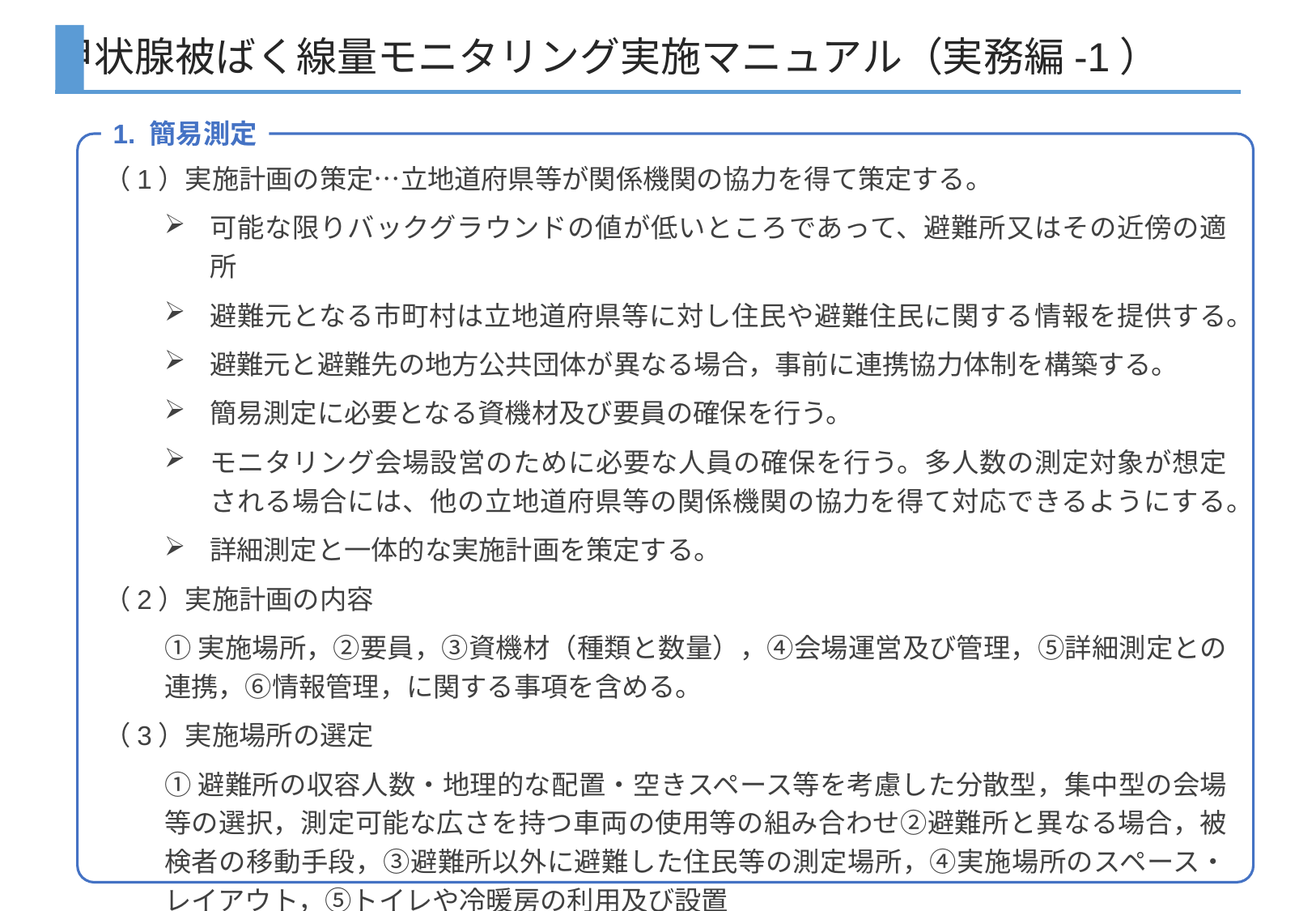

甲状腺被ばく線量モニタリング実施マニュアル（実務編-1）
1. 簡易測定

（1）実施計画の策定…立地道府県等が関係機関の協力を得て策定する。
可能な限りバックグラウンドの値が低いところであって、避難所又はその近傍の適所
避難元となる市町村は立地道府県等に対し住民や避難住民に関する情報を提供する。
避難元と避難先の地方公共団体が異なる場合，事前に連携協力体制を構築する。
簡易測定に必要となる資機材及び要員の確保を行う。
モニタリング会場設営のために必要な人員の確保を行う。多人数の測定対象が想定される場合には、他の立地道府県等の関係機関の協力を得て対応できるようにする。
詳細測定と一体的な実施計画を策定する。
（2）実施計画の内容
①実施場所，②要員，③資機材（種類と数量），④会場運営及び管理，⑤詳細測定との連携，⑥情報管理，に関する事項を含める。
（3）実施場所の選定
①避難所の収容人数・地理的な配置・空きスペース等を考慮した分散型，集中型の会場等の選択，測定可能な広さを持つ車両の使用等の組み合わせ②避難所と異なる場合，被検者の移動手段，③避難所以外に避難した住民等の測定場所，④実施場所のスペース・レイアウト，⑤トイレや冷暖房の利用及び設置